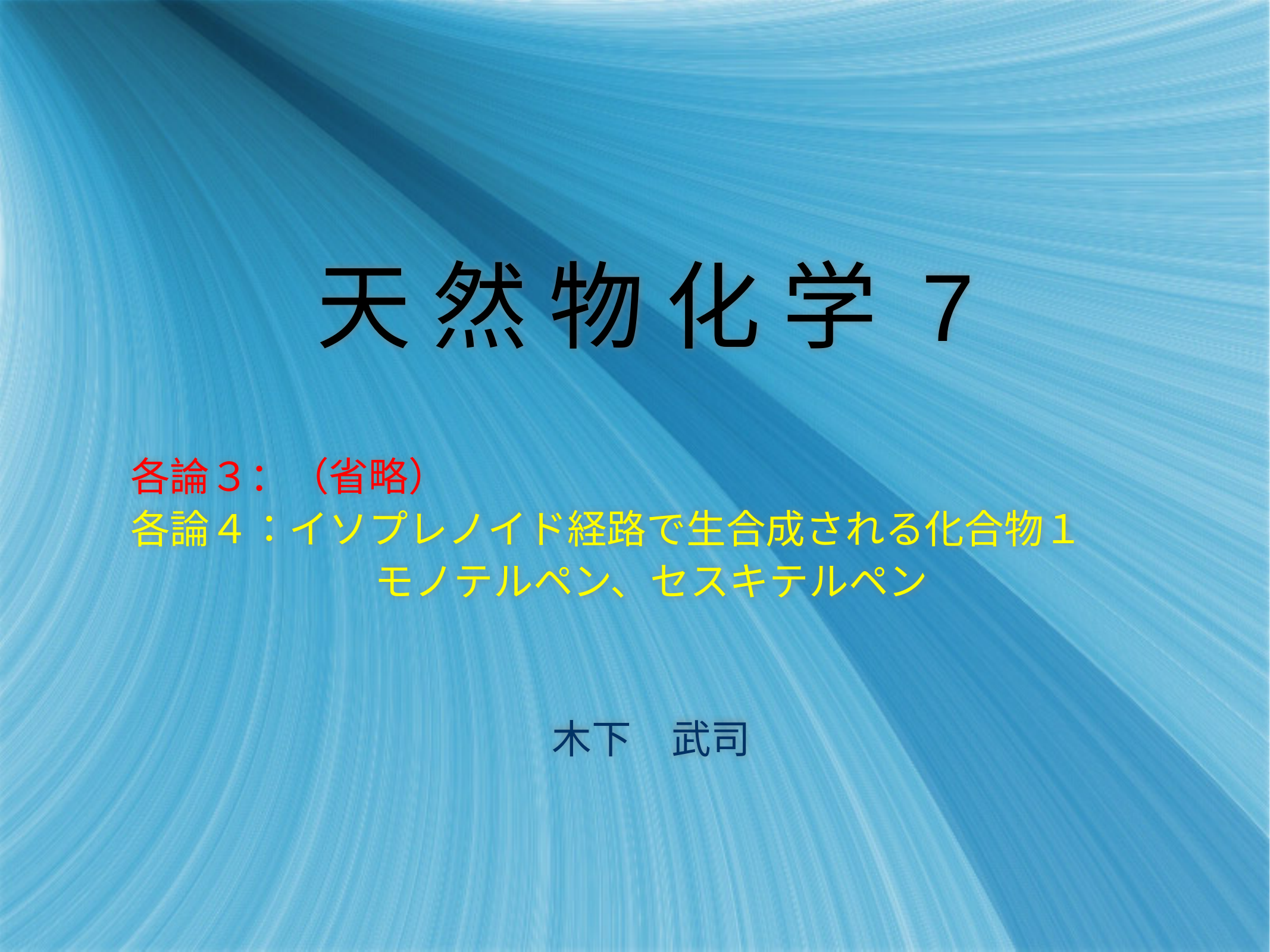

# 天 然 物 化 学 7
各論３：（省略）
各論４：イソプレノイド経路で生合成される化合物１
モノテルペン、セスキテルペン

木下　武司